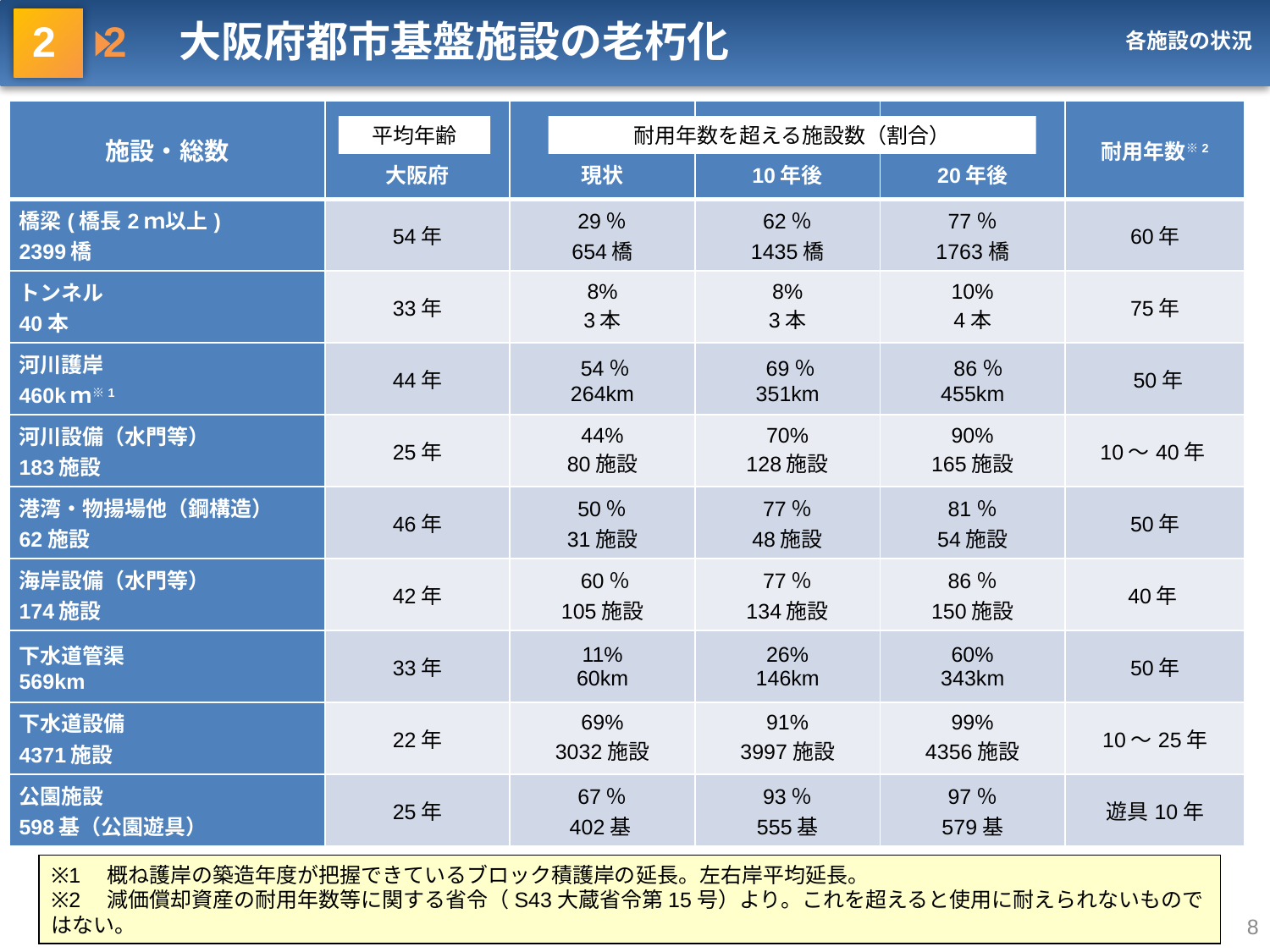

2    2　大阪府都市基盤施設の老朽化
各施設の状況

| 施設・総数 | 大阪府 | 現状 | 10年後 | 20年後 | 耐用年数※2 |
| --- | --- | --- | --- | --- | --- |
| 橋梁(橋長2ｍ以上) 2399橋 | 54年 | 29％ 654橋 | 62％ 1435橋 | 77％ 1763橋 | 60年 |
| トンネル 40本 | 33年 | 8% 3本 | 8% 3本 | 10% 4本 | 75年 |
| 河川護岸 460kｍ※1 | 44年 | 54％ 264km | 69％ 351km | 86％ 455km | 50年 |
| 河川設備（水門等） 183施設 | 25年 | 44% 80施設 | 70% 128施設 | 90% 165施設 | 10～40年 |
| 港湾・物揚場他（鋼構造） 62施設 | 46年 | 50％ 31施設 | 77％ 48施設 | 81％ 54施設 | 50年 |
| 海岸設備（水門等） 174施設 | 42年 | 60％ 105施設 | 77％ 134施設 | 86％ 150施設 | 40年 |
| 下水道管渠 569km | 33年 | 11% 60km | 26% 146km | 60% 343km | 50年 |
| 下水道設備 4371施設 | 22年 | 69% 3032施設 | 91% 3997施設 | 99% 4356施設 | 10～25年 |
| 公園施設 598基（公園遊具） | 25年 | 67％ 402基 | 93％ 555基 | 97％ 579基 | 遊具10年 |
平均年齢
耐用年数を超える施設数（割合）
※1　概ね護岸の築造年度が把握できているブロック積護岸の延長。左右岸平均延長。
※2　減価償却資産の耐用年数等に関する省令（S43大蔵省令第15号）より。これを超えると使用に耐えられないものではない。
8
8